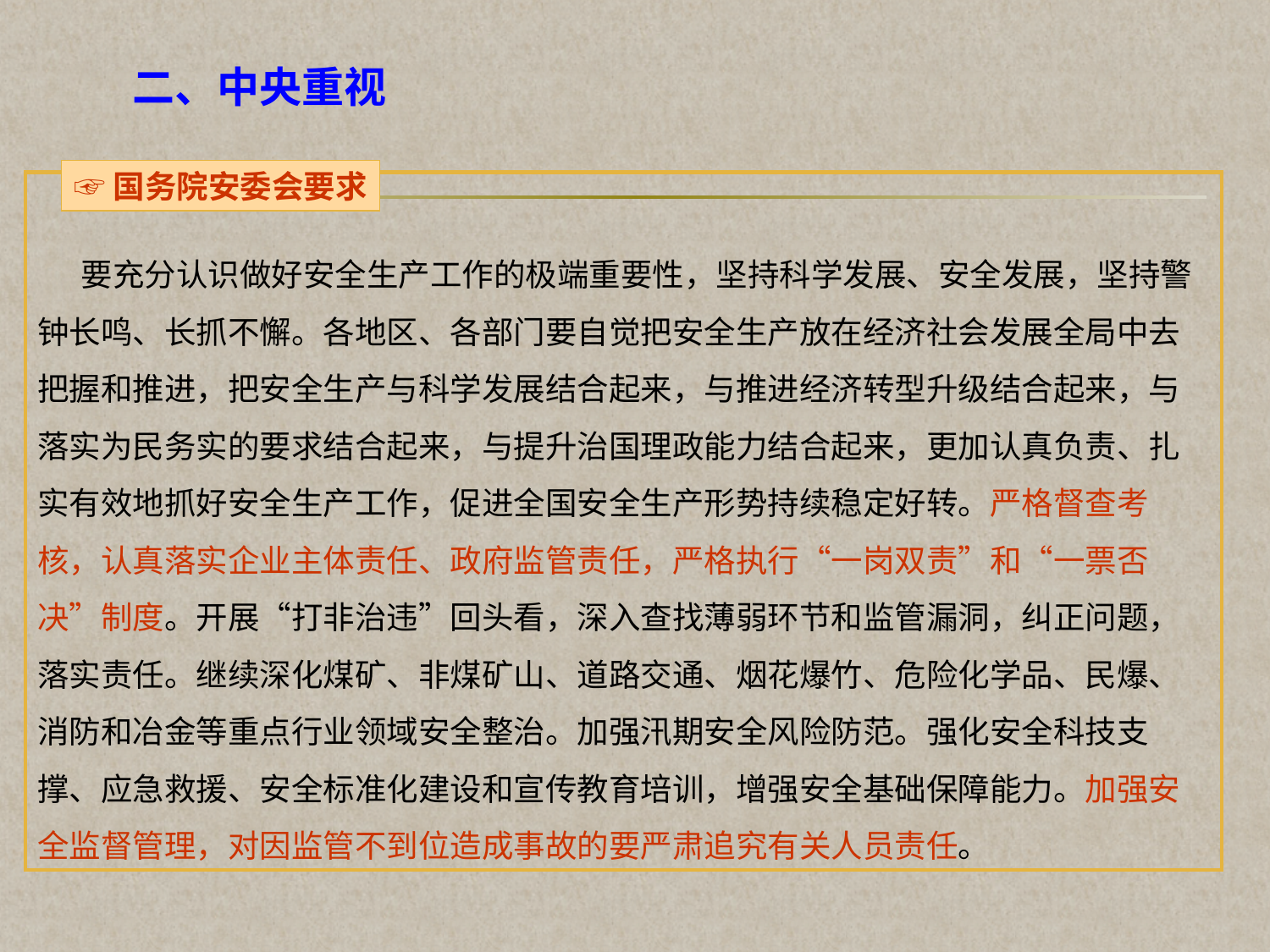

二、中央重视

☞国务院安委会要求

     要充分认识做好安全生产工作的极端重要性，坚持科学发展、安全发展，坚持警钟长鸣、长抓不懈。各地区、各部门要自觉把安全生产放在经济社会发展全局中去把握和推进，把安全生产与科学发展结合起来，与推进经济转型升级结合起来，与落实为民务实的要求结合起来，与提升治国理政能力结合起来，更加认真负责、扎实有效地抓好安全生产工作，促进全国安全生产形势持续稳定好转。严格督查考核，认真落实企业主体责任、政府监管责任，严格执行“一岗双责”和“一票否决”制度。开展“打非治违”回头看，深入查找薄弱环节和监管漏洞，纠正问题，落实责任。继续深化煤矿、非煤矿山、道路交通、烟花爆竹、危险化学品、民爆、消防和冶金等重点行业领域安全整治。加强汛期安全风险防范。强化安全科技支撑、应急救援、安全标准化建设和宣传教育培训，增强安全基础保障能力。加强安全监督管理，对因监管不到位造成事故的要严肃追究有关人员责任。